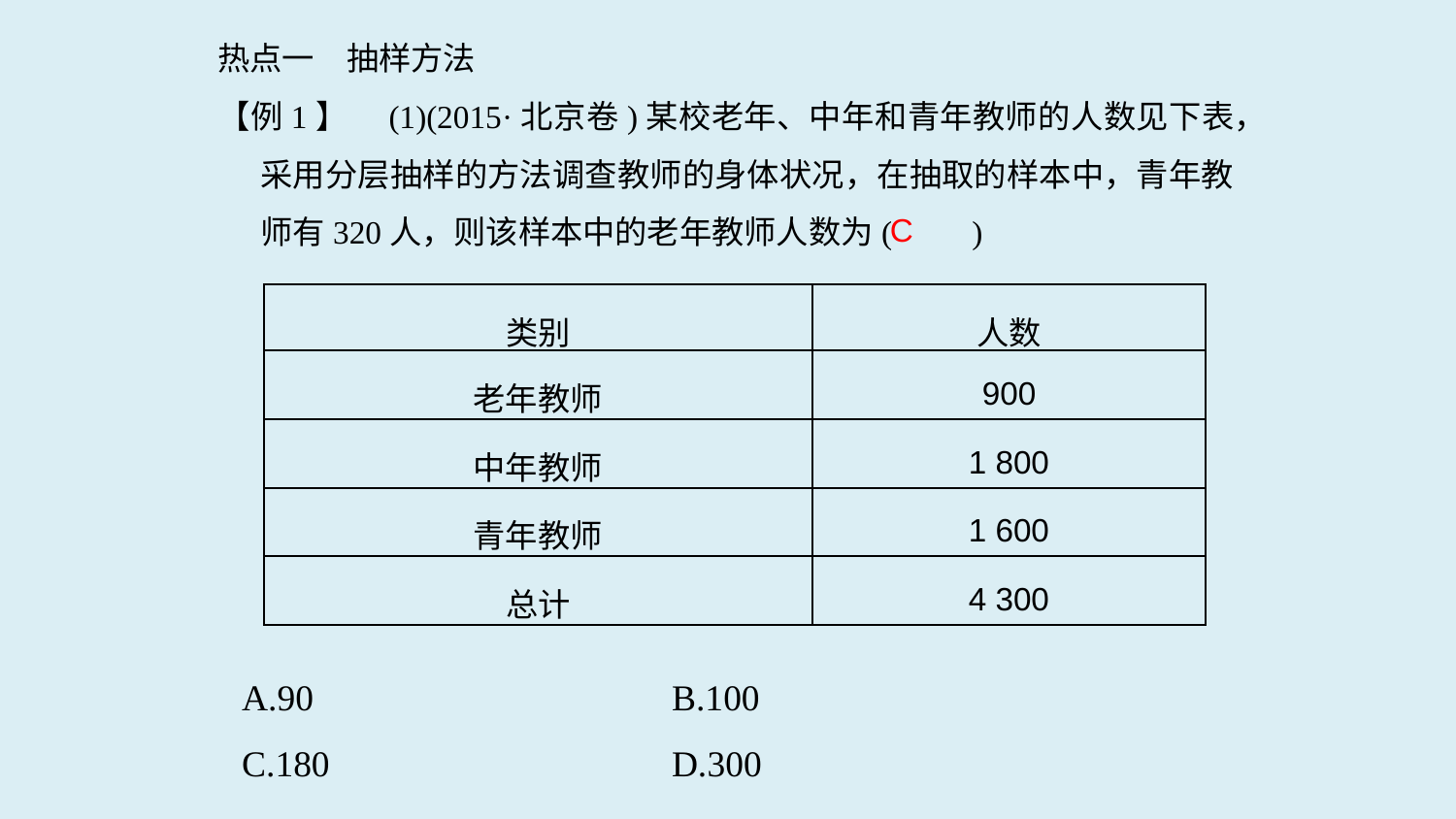

热点一　抽样方法
【例1】　(1)(2015·北京卷)某校老年、中年和青年教师的人数见下表，采用分层抽样的方法调查教师的身体状况，在抽取的样本中，青年教师有320人，则该样本中的老年教师人数为(　　)
C
| 类别 | 人数 |
| --- | --- |
| 老年教师 | 900 |
| 中年教师 | 1 800 |
| 青年教师 | 1 600 |
| 总计 | 4 300 |
A.90 	B.100
C.180 	D.300